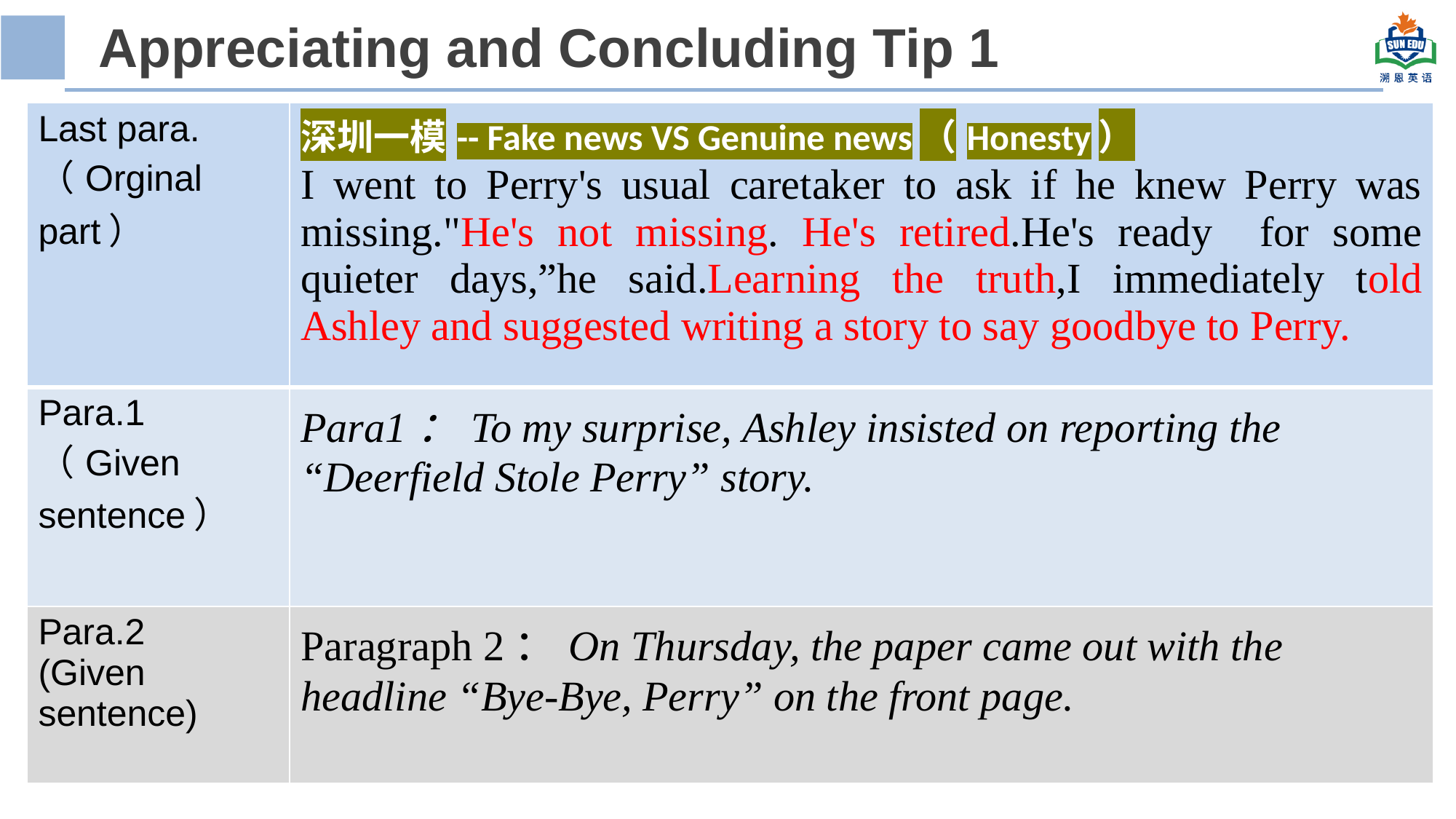

Appreciating and Concluding Tip 1

| Last para.（Orginal part） | 深圳一模-- Fake news VS Genuine news（Honesty） I went to Perry's usual caretaker to ask if he knew Perry was missing."He's not missing. He's retired.He's ready for some quieter days,”he said.Learning the truth,I immediately told Ashley and suggested writing a story to say goodbye to Perry. |
| --- | --- |
| Para.1 （Given sentence） | Para1：To my surprise, Ashley insisted on reporting the “Deerfield Stole Perry” story. |
| Para.2 (Given sentence) | Paragraph 2：On Thursday, the paper came out with the headline “Bye-Bye, Perry” on the front page. |